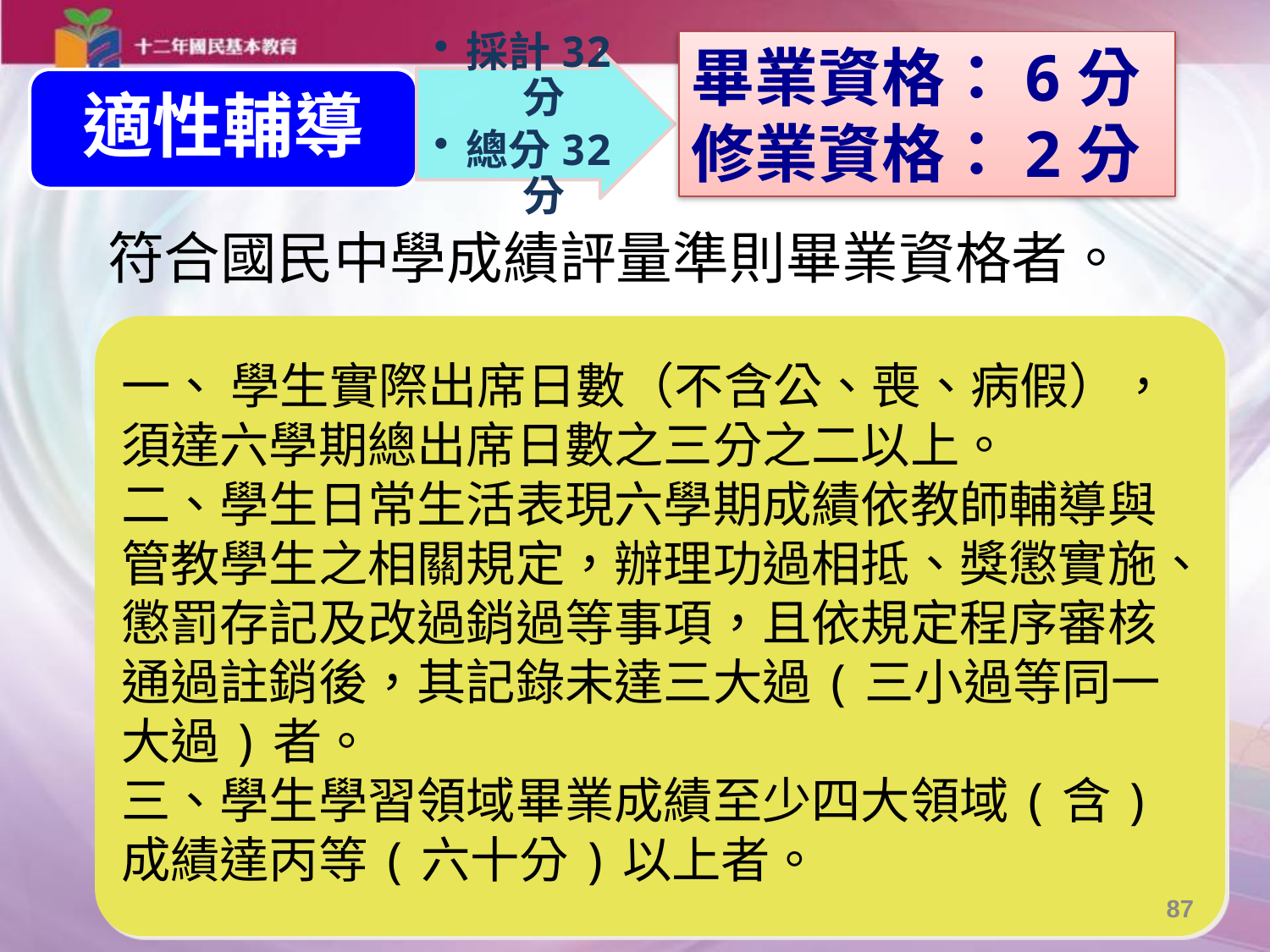

畢業資格：6分
修業資格：2分

採計32分
總分32分

適性輔導
符合國民中學成績評量準則畢業資格者。
一、 學生實際出席日數（不含公、喪、病假），須達六學期總出席日數之三分之二以上。
二、學生日常生活表現六學期成績依教師輔導與管教學生之相關規定，辦理功過相抵、獎懲實施、懲罰存記及改過銷過等事項，且依規定程序審核通過註銷後，其記錄未達三大過(三小過等同一大過)者。
三、學生學習領域畢業成績至少四大領域(含)成績達丙等(六十分)以上者。
87